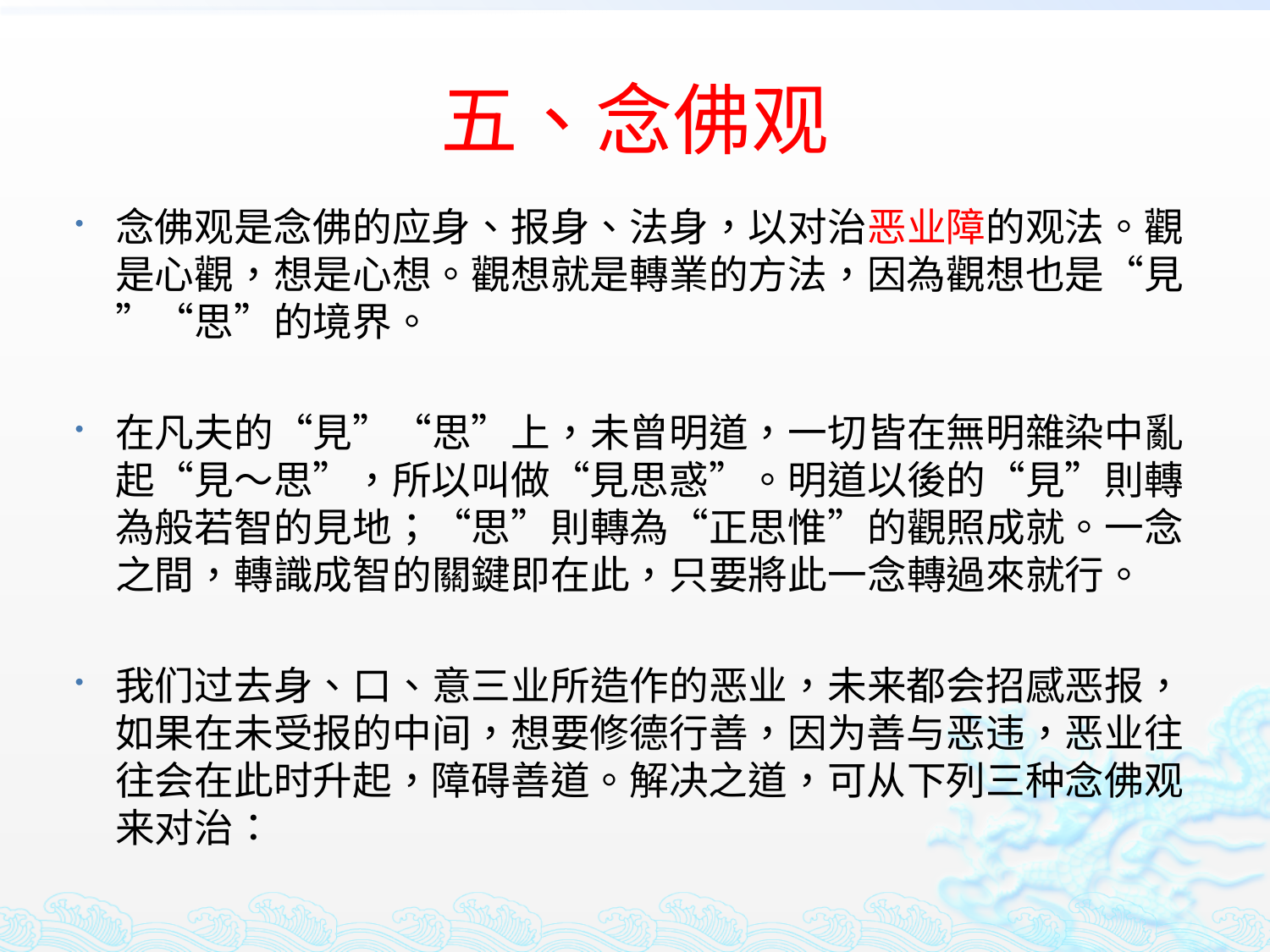

# 五、念佛观
念佛观是念佛的应身、报身、法身，以对治恶业障的观法。觀是心觀，想是心想。觀想就是轉業的方法，因為觀想也是“見”“思”的境界。

在凡夫的“見”“思”上，未曾明道，一切皆在無明雜染中亂起“見～思”，所以叫做“見思惑”。明道以後的“見”則轉為般若智的見地；“思”則轉為“正思惟”的觀照成就。一念之間，轉識成智的關鍵即在此，只要將此一念轉過來就行。

我们过去身、口、意三业所造作的恶业，未来都会招感恶报，如果在未受报的中间，想要修德行善，因为善与恶违，恶业往往会在此时升起，障碍善道。解决之道，可从下列三种念佛观来对治：